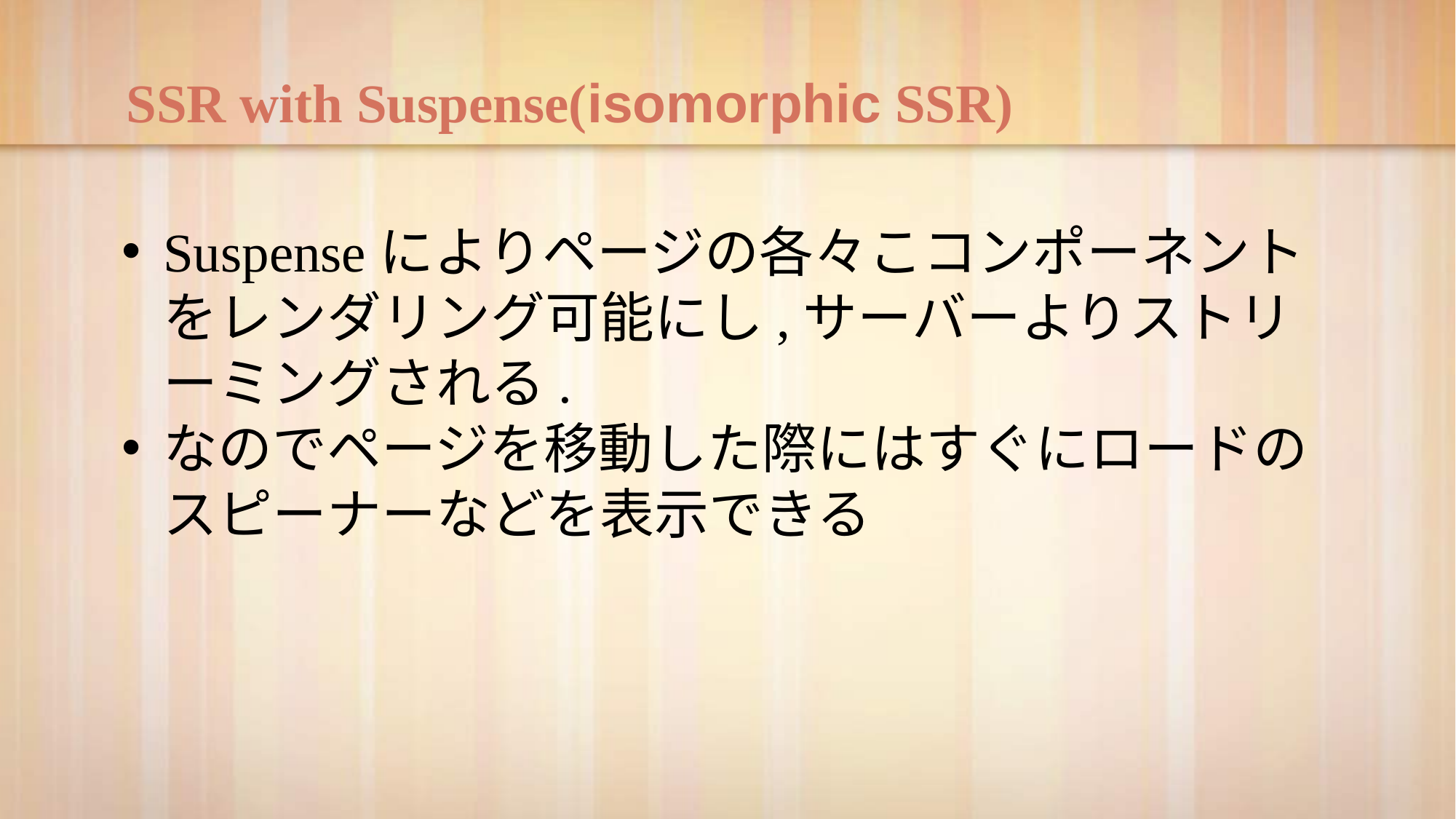

# SSR with Suspense(isomorphic SSR)
Suspenseによりページの各々こコンポーネントをレンダリング可能にし,サーバーよりストリーミングされる.
なのでページを移動した際にはすぐにロードのスピーナーなどを表示できる